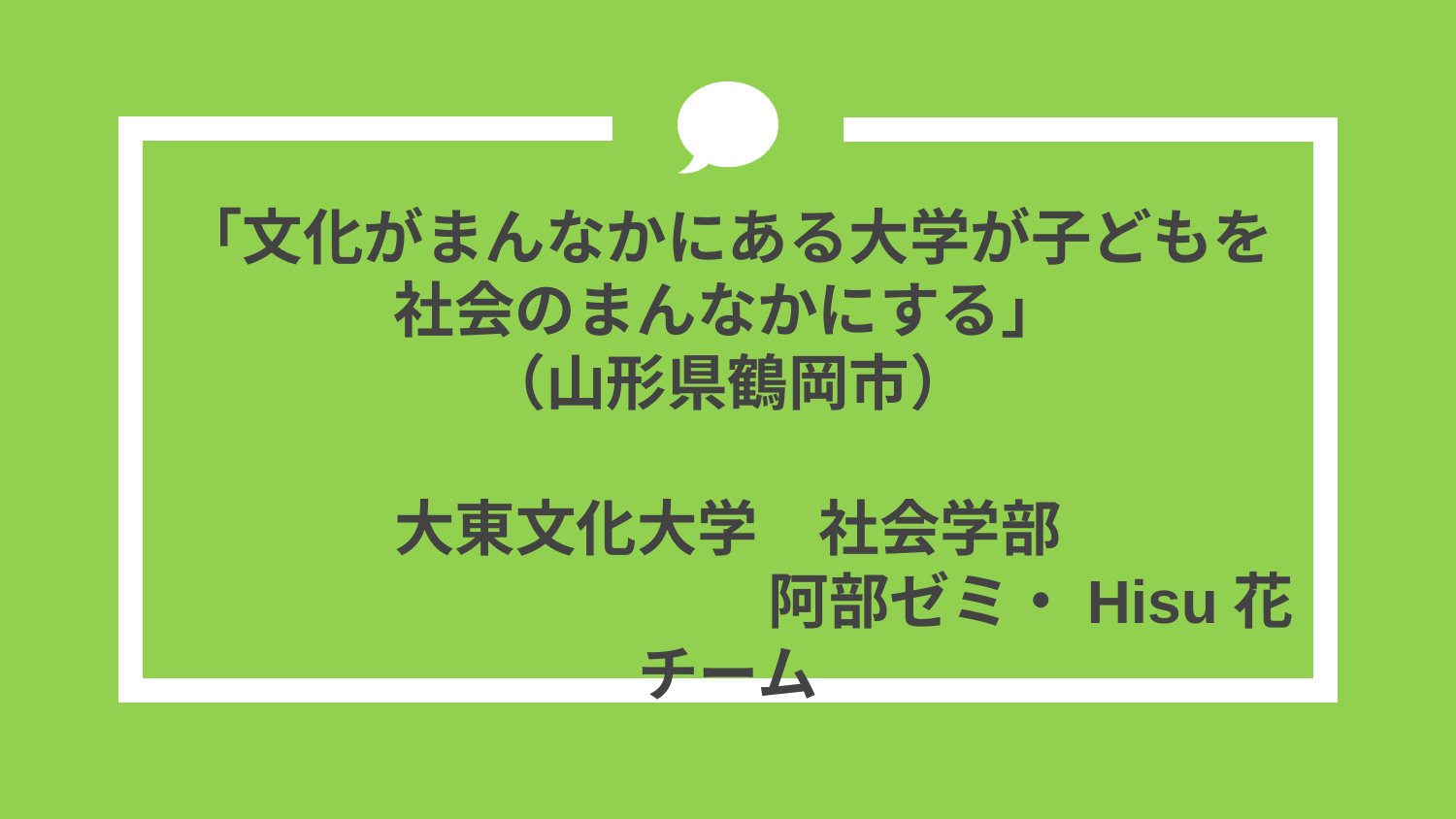

# 「文化がまんなかにある大学が子どもを 社会のまんなかにする」 （山形県鶴岡市） 大東文化大学　社会学部 　　　　　　　　　　阿部ゼミ・Hisu花チーム